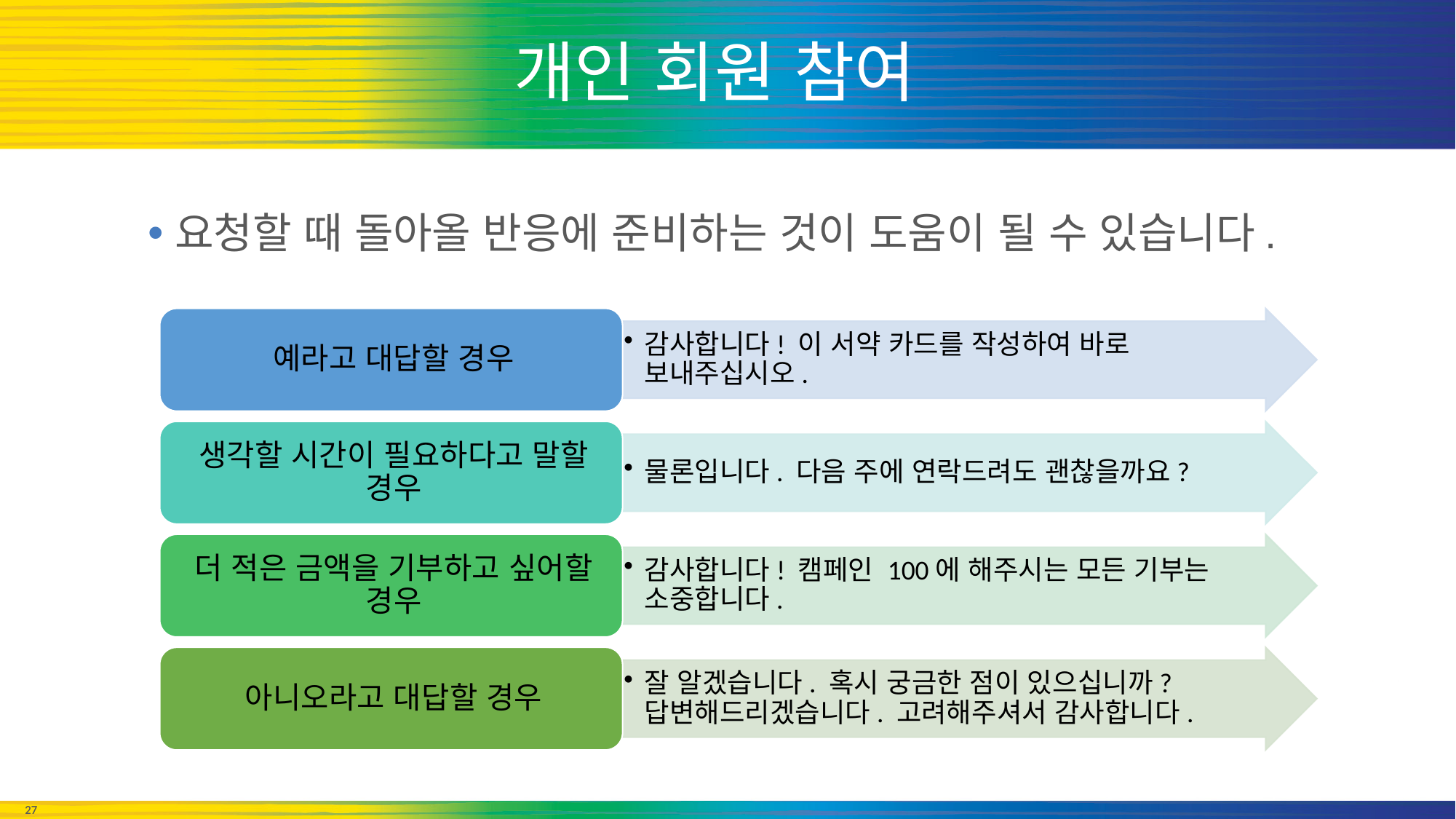

# 개인 회원 참여
요청할 때 돌아올 반응에 준비하는 것이 도움이 될 수 있습니다.

감사합니다! 이 서약 카드를 작성하여 바로 보내주십시오.
예라고 대답할 경우
물론입니다. 다음 주에 연락드려도 괜찮을까요?
생각할 시간이 필요하다고 말할 경우
감사합니다! 캠페인 100에 해주시는 모든 기부는 소중합니다.
더 적은 금액을 기부하고 싶어할 경우
잘 알겠습니다. 혹시 궁금한 점이 있으십니까? 답변해드리겠습니다. 고려해주셔서 감사합니다.
아니오라고 대답할 경우